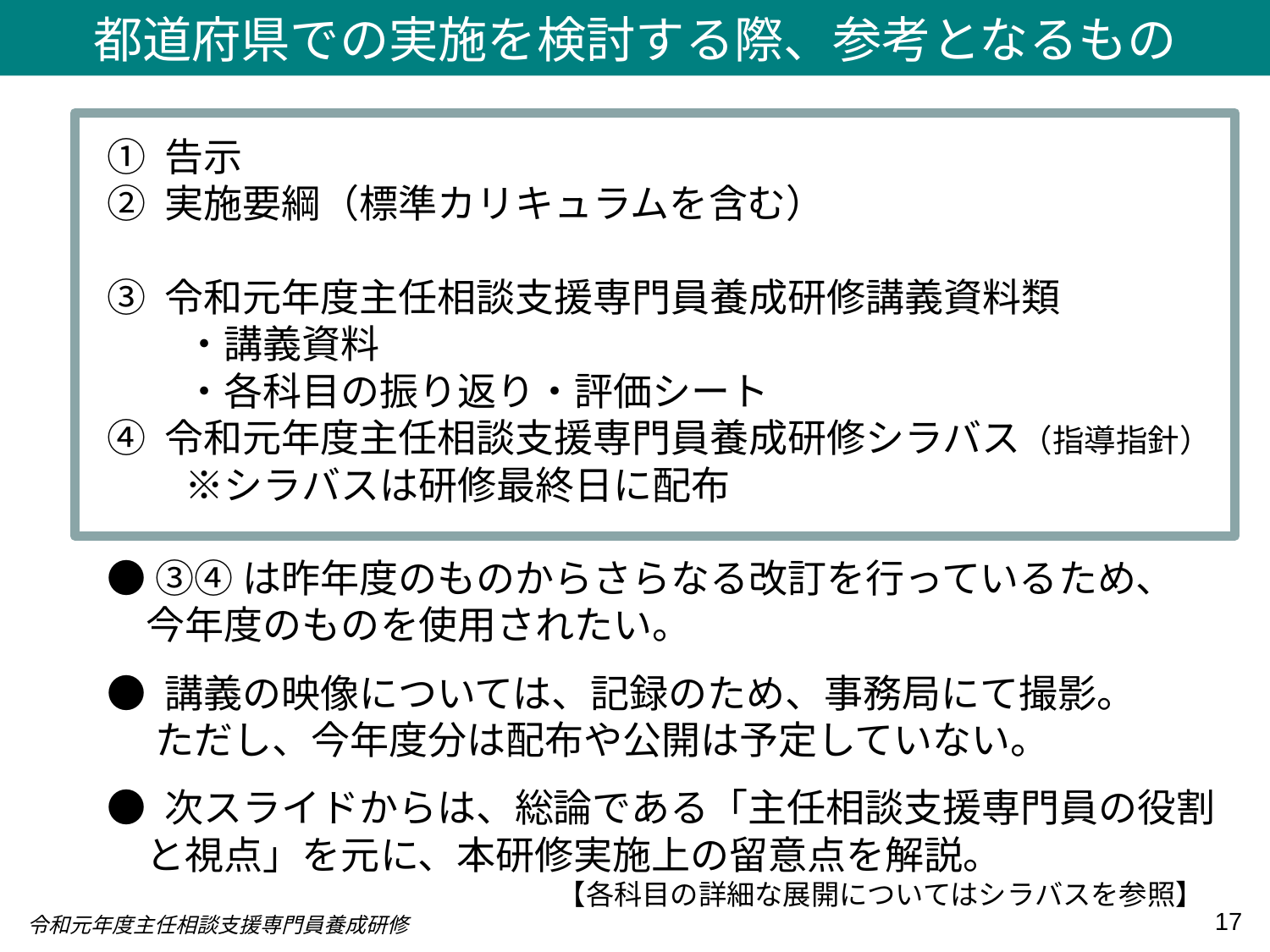

都道府県での実施を検討する際、参考となるもの

① 告示
② 実施要綱（標準カリキュラムを含む）

③ 令和元年度主任相談支援専門員養成研修講義資料類
　　・講義資料
　　・各科目の振り返り・評価シート
④ 令和元年度主任相談支援専門員養成研修シラバス（指導指針）
　　※シラバスは研修最終日に配布

● ③④は昨年度のものからさらなる改訂を行っているため、
　今年度のものを使用されたい。

● 講義の映像については、記録のため、事務局にて撮影。
　 ただし、今年度分は配布や公開は予定していない。

● 次スライドからは、総論である「主任相談支援専門員の役割
　と視点」を元に、本研修実施上の留意点を解説。
　　　　　　　　　　　　　　　　【各科目の詳細な展開についてはシラバスを参照】
17
令和元年度主任相談支援専門員養成研修